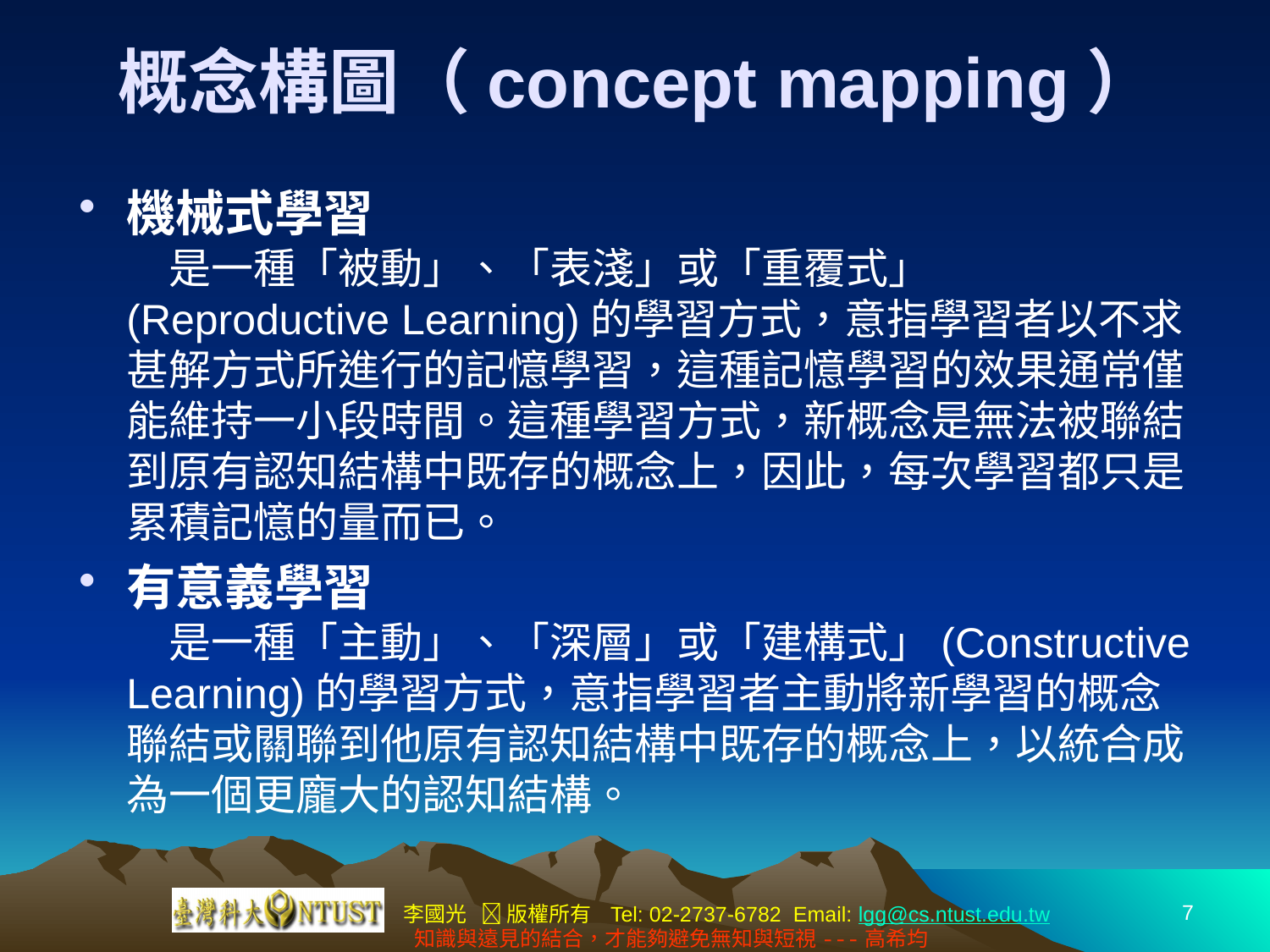

# 概念構圖（concept mapping）
機械式學習
　是一種「被動」、「表淺」或「重覆式」(Reproductive Learning)的學習方式，意指學習者以不求甚解方式所進行的記憶學習，這種記憶學習的效果通常僅能維持一小段時間。這種學習方式，新概念是無法被聯結到原有認知結構中既存的概念上，因此，每次學習都只是累積記憶的量而已。
有意義學習
　是一種「主動」、「深層」或「建構式」(Constructive Learning)的學習方式，意指學習者主動將新學習的概念聯結或關聯到他原有認知結構中既存的概念上，以統合成為一個更龐大的認知結構。
7